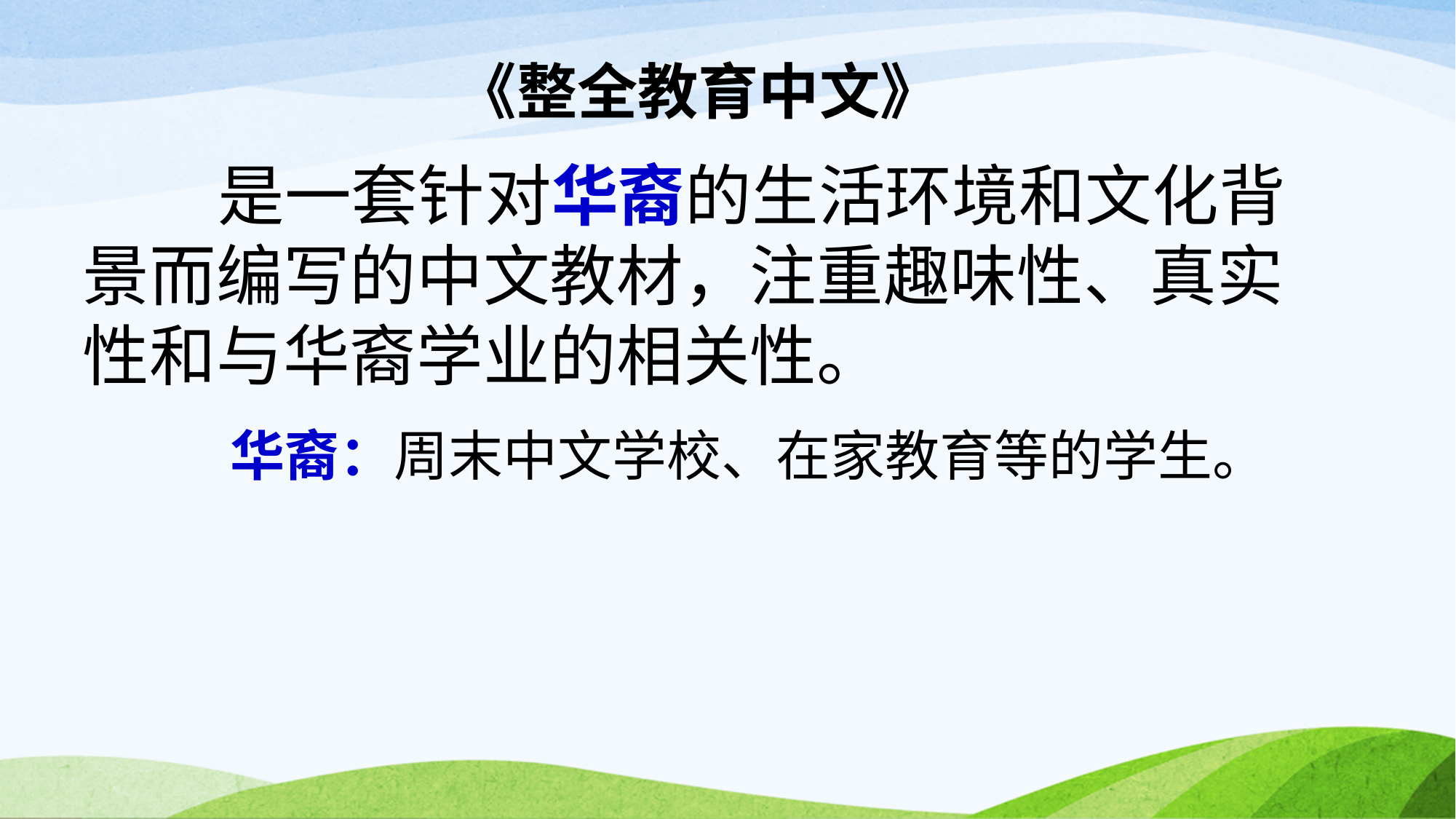

《整全教育中文》
          是一套针对华裔的生活环境和文化背景而编写的中文教材，注重趣味性、真实性和与华裔学业的相关性。
	  华裔：周末中文学校、在家教育等的学生。